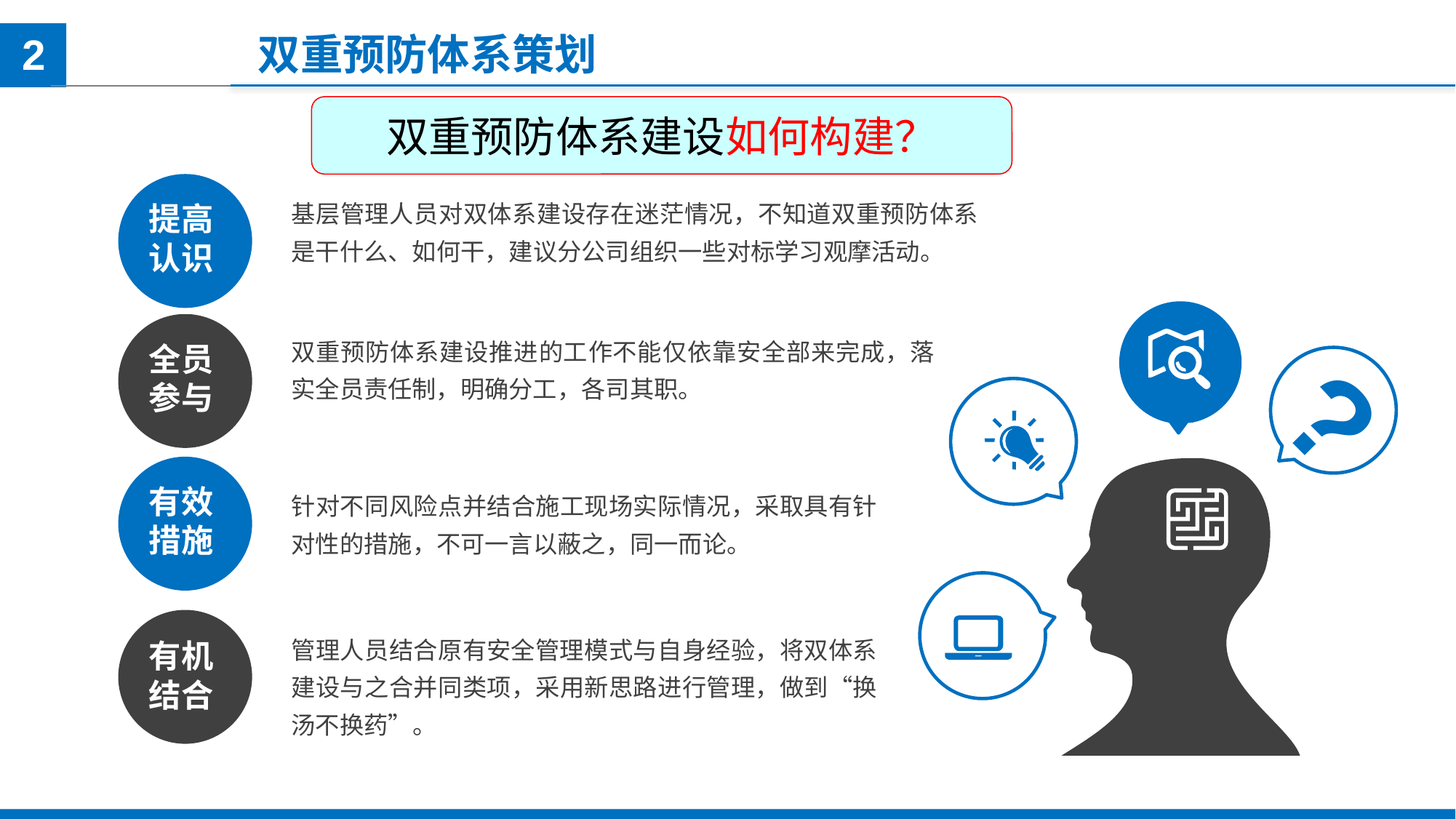

2
双重预防体系策划
双重预防体系建设如何构建？

提高
认识
基层管理人员对双体系建设存在迷茫情况，不知道双重预防体系是干什么、如何干，建议分公司组织一些对标学习观摩活动。

?

全员
参与
双重预防体系建设推进的工作不能仅依靠安全部来完成，落实全员责任制，明确分工，各司其职。

有效
措施
针对不同风险点并结合施工现场实际情况，采取具有针对性的措施，不可一言以蔽之，同一而论。

有机
结合
管理人员结合原有安全管理模式与自身经验，将双体系建设与之合并同类项，采用新思路进行管理，做到“换汤不换药”。